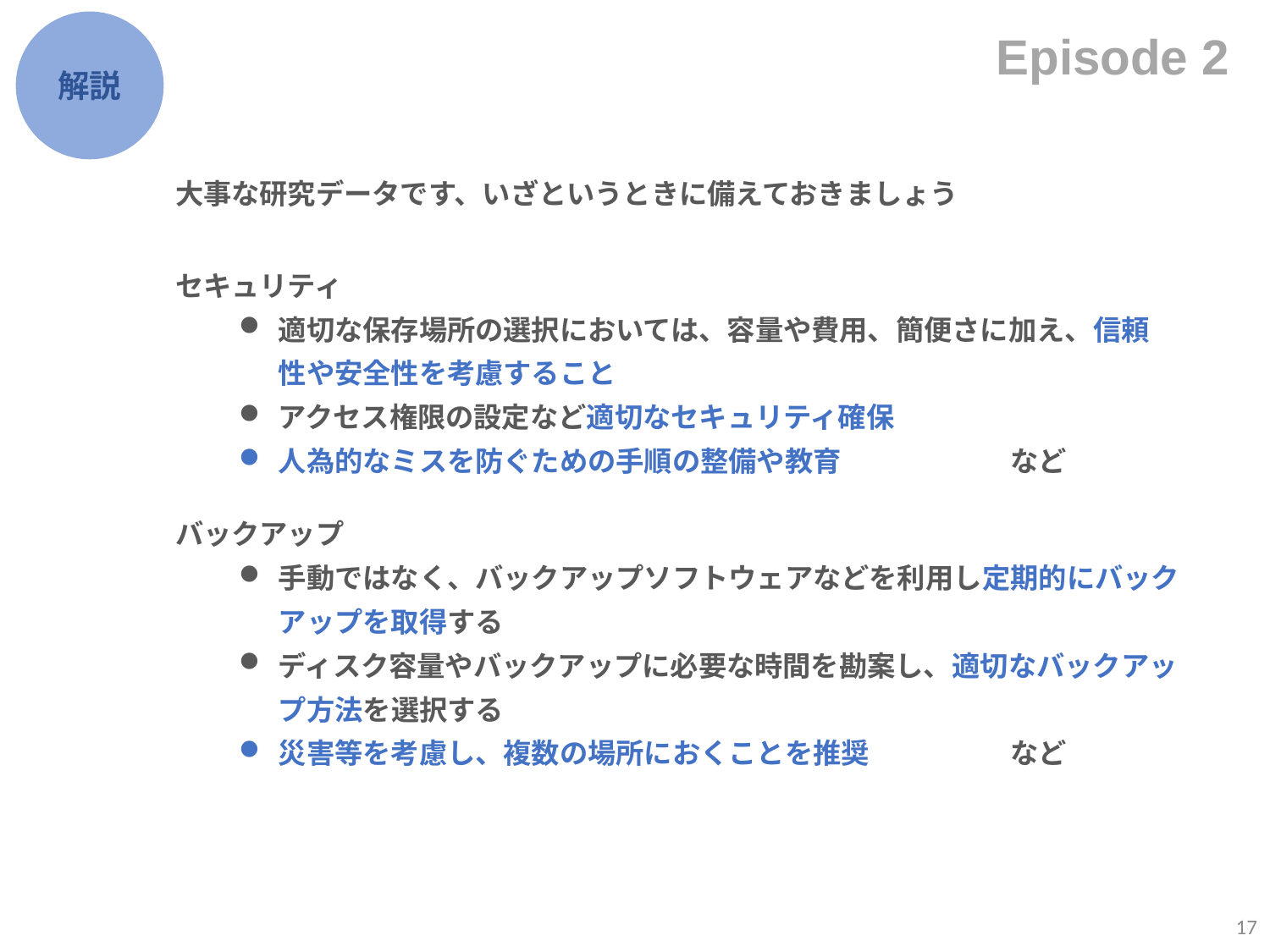

解説
Episode 2
大事な研究データです、いざというときに備えておきましょう
セキュリティ
適切な保存場所の選択においては、容量や費用、簡便さに加え、信頼性や安全性を考慮すること
アクセス権限の設定など適切なセキュリティ確保
人為的なミスを防ぐための手順の整備や教育　　　　　　など
バックアップ
手動ではなく、バックアップソフトウェアなどを利用し定期的にバックアップを取得する
ディスク容量やバックアップに必要な時間を勘案し、適切なバックアップ方法を選択する
災害等を考慮し、複数の場所におくことを推奨　　　　　など
17